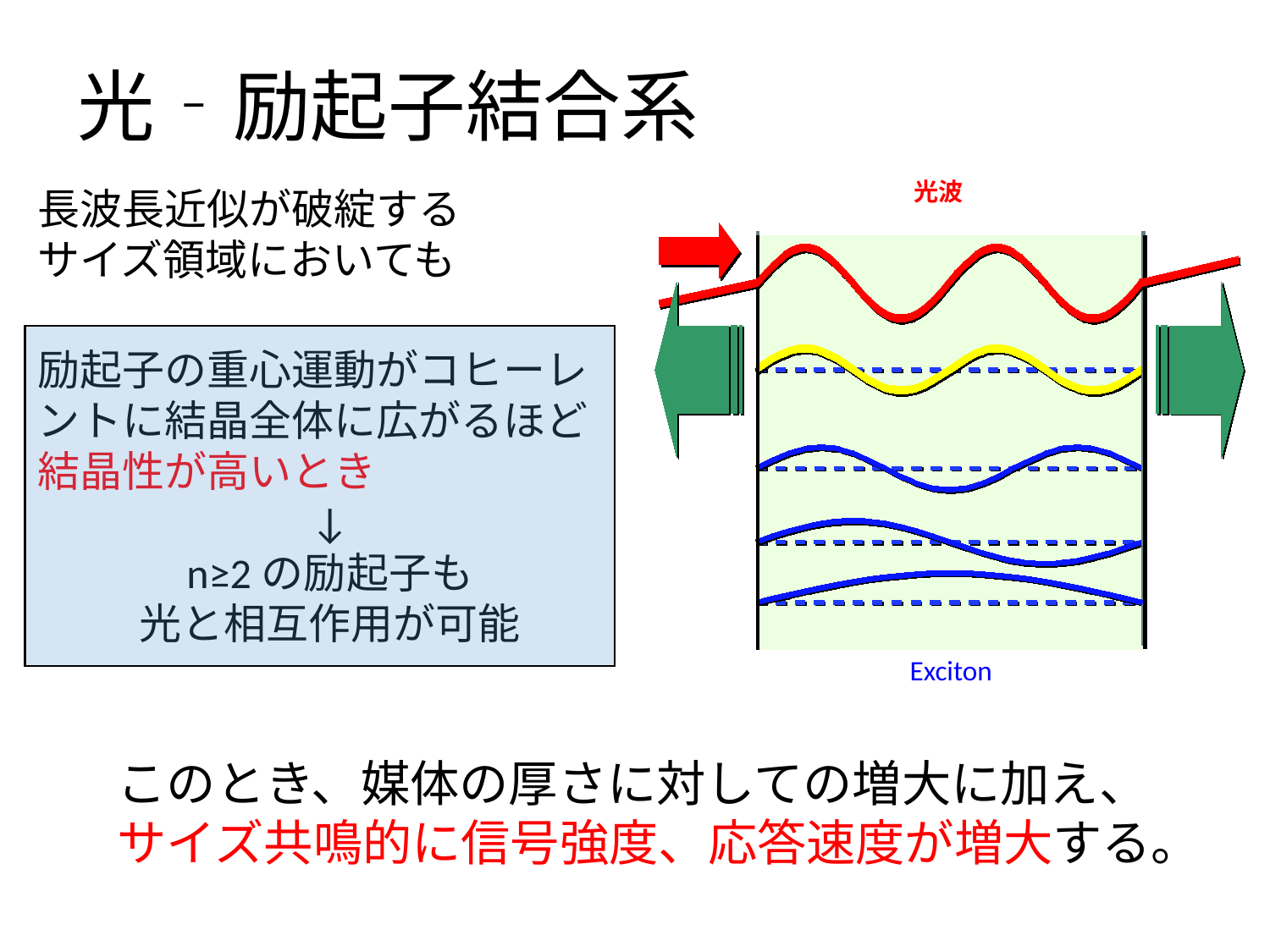

# 光‐励起子結合系
長波長近似が破綻する
サイズ領域においても

励起子の重心運動がコヒーレントに結晶全体に広がるほど結晶性が高いとき
↓
n≥2の励起子も
光と相互作用が可能

光波

Exciton

このとき、媒体の厚さに対しての増大に加え、
サイズ共鳴的に信号強度、応答速度が増大する。